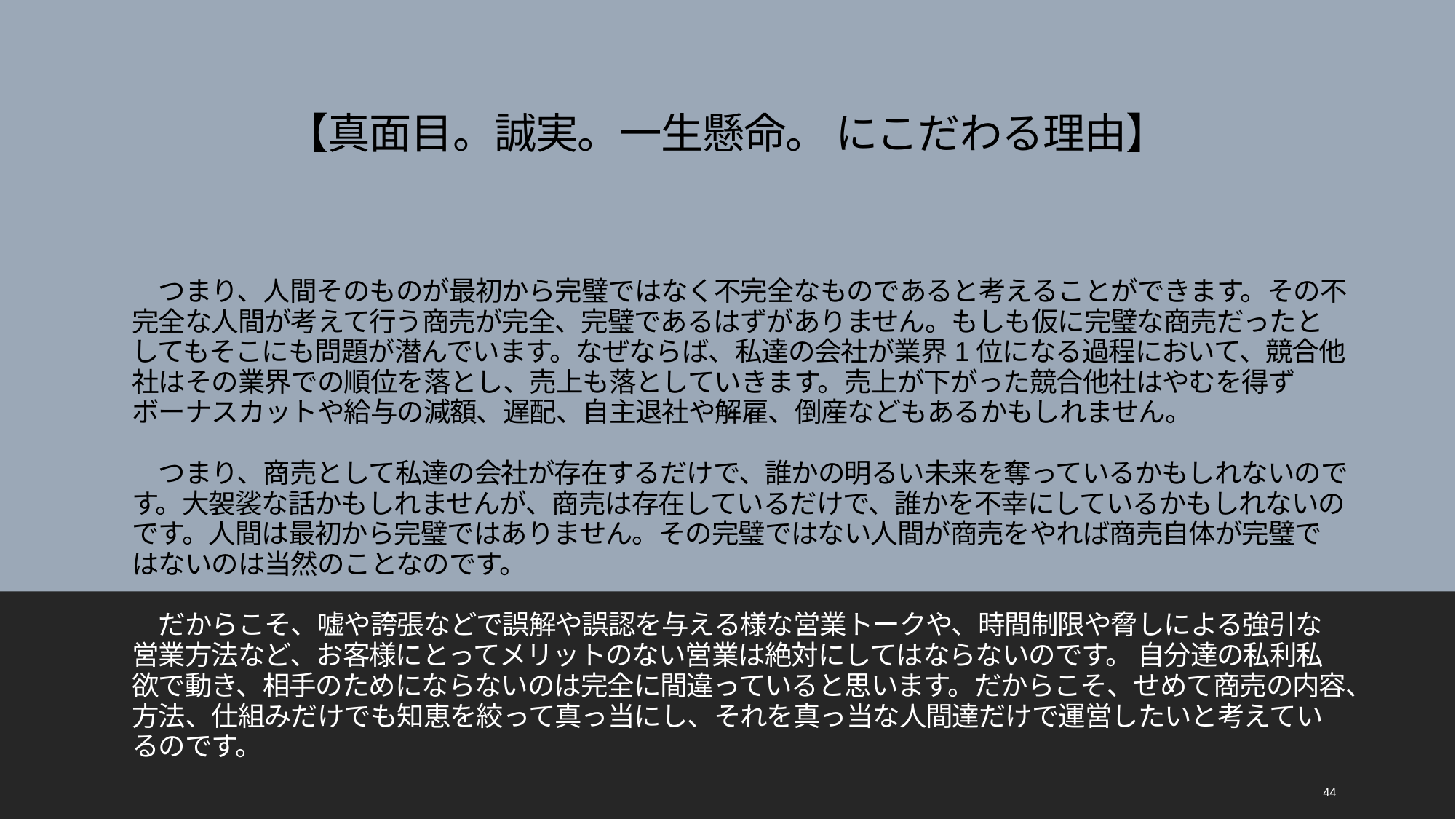

# 【真面目。誠実。一生懸命。 にこだわる理由】
　つまり、人間そのものが最初から完璧ではなく不完全なものであると考えることができます。その不完全な人間が考えて行う商売が完全、完璧であるはずがありません。もしも仮に完璧な商売だったとしてもそこにも問題が潜んでいます。なぜならば、私達の会社が業界1位になる過程において、競合他社はその業界での順位を落とし、売上も落としていきます。売上が下がった競合他社はやむを得ずボーナスカットや給与の減額、遅配、自主退社や解雇、倒産などもあるかもしれません。

　つまり、商売として私達の会社が存在するだけで、誰かの明るい未来を奪っているかもしれないのです。大袈裟な話かもしれませんが、商売は存在しているだけで、誰かを不幸にしているかもしれないのです。人間は最初から完璧ではありません。その完璧ではない人間が商売をやれば商売自体が完璧ではないのは当然のことなのです。

　だからこそ、嘘や誇張などで誤解や誤認を与える様な営業トークや、時間制限や脅しによる強引な営業方法など、お客様にとってメリットのない営業は絶対にしてはならないのです。 自分達の私利私欲で動き、相手のためにならないのは完全に間違っていると思います。だからこそ、せめて商売の内容、方法、仕組みだけでも知恵を絞って真っ当にし、それを真っ当な人間達だけで運営したいと考えているのです。

44